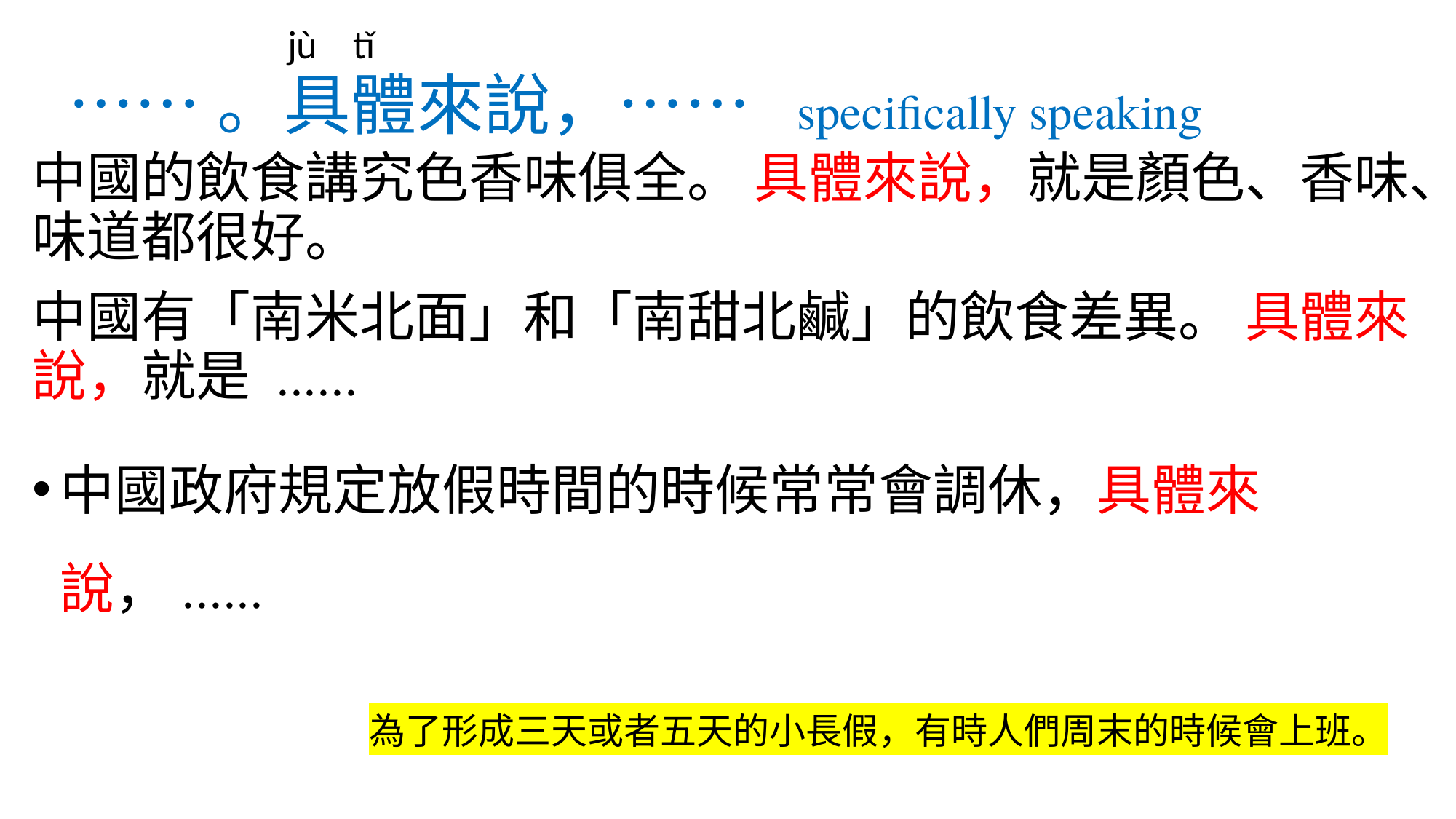

jù    tǐ
# ……。具體來說，……  specifically speaking
中國的飲食講究色香味俱全。 具體來說，就是顏色、香味、味道都很好。
中國有「南米北面」和「南甜北鹹」的飲食差異。 具體來說，就是 ......
中國政府規定放假時間的時候常常會調休，具體來說，......
為了形成三天或者五天的小長假，有時人們周末的時候會上班。